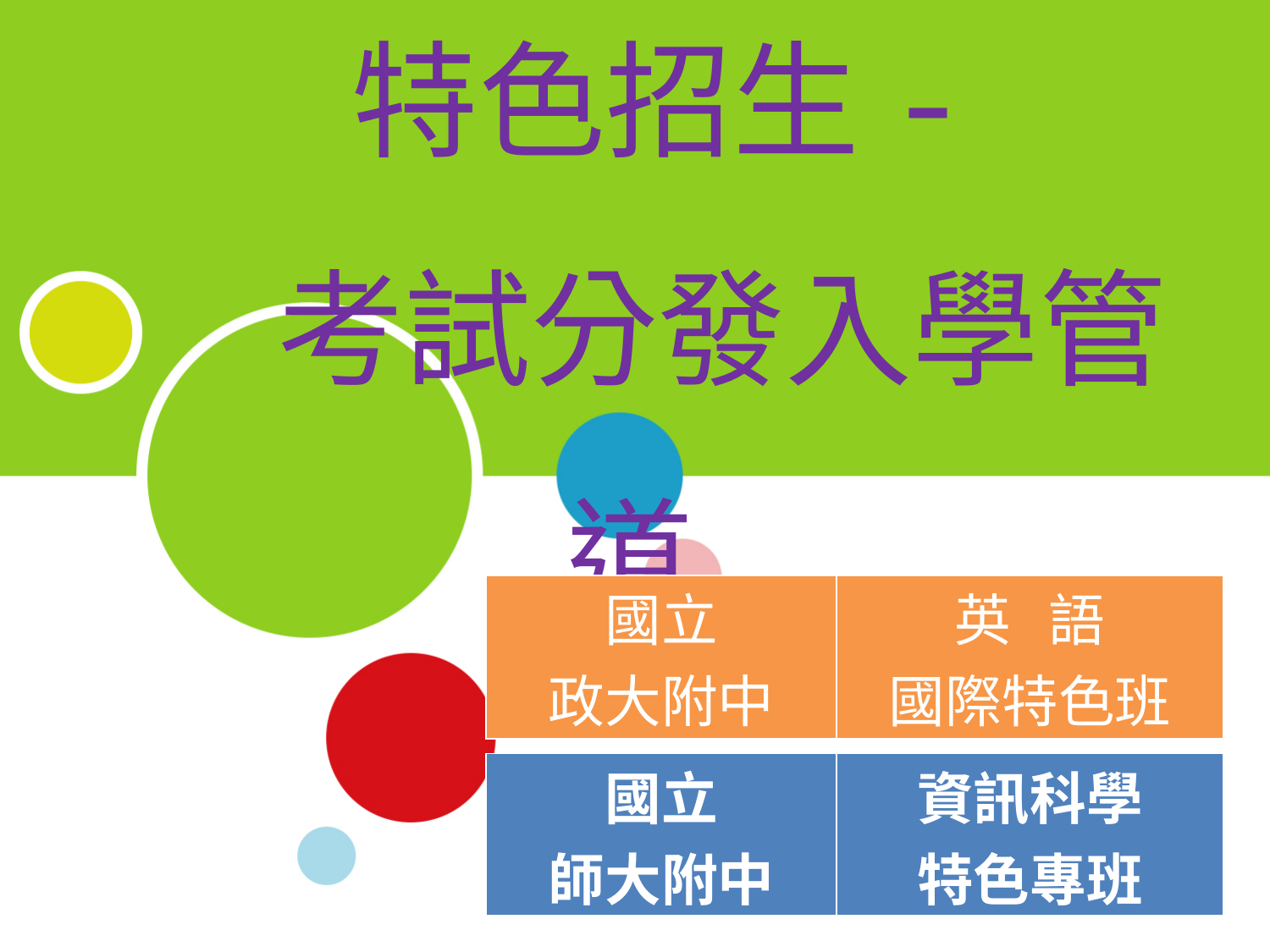

特色招生-
  考試分發入學管道
| 國立 政大附中 | 英 語 國際特色班 |
| --- | --- |
| 國立 師大附中 | 資訊科學 特色專班 |
| --- | --- |